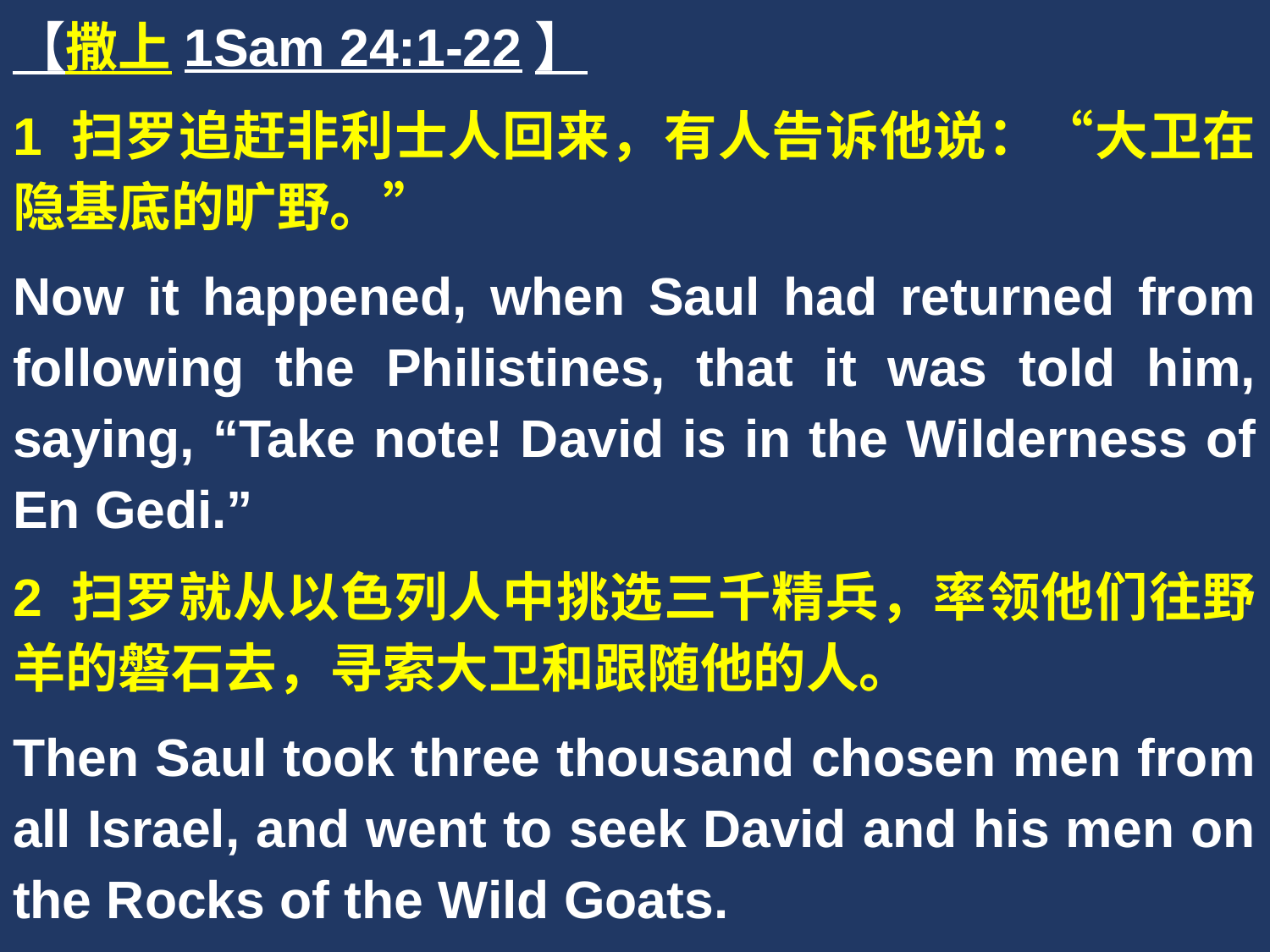

【撒上1Sam 24:1-22】
1 扫罗追赶非利士人回来，有人告诉他说：“大卫在隐基底的旷野。”
Now it happened, when Saul had returned from following the Philistines, that it was told him, saying, “Take note! David is in the Wilderness of En Gedi.”
2 扫罗就从以色列人中挑选三千精兵，率领他们往野羊的磐石去，寻索大卫和跟随他的人。
Then Saul took three thousand chosen men from all Israel, and went to seek David and his men on the Rocks of the Wild Goats.